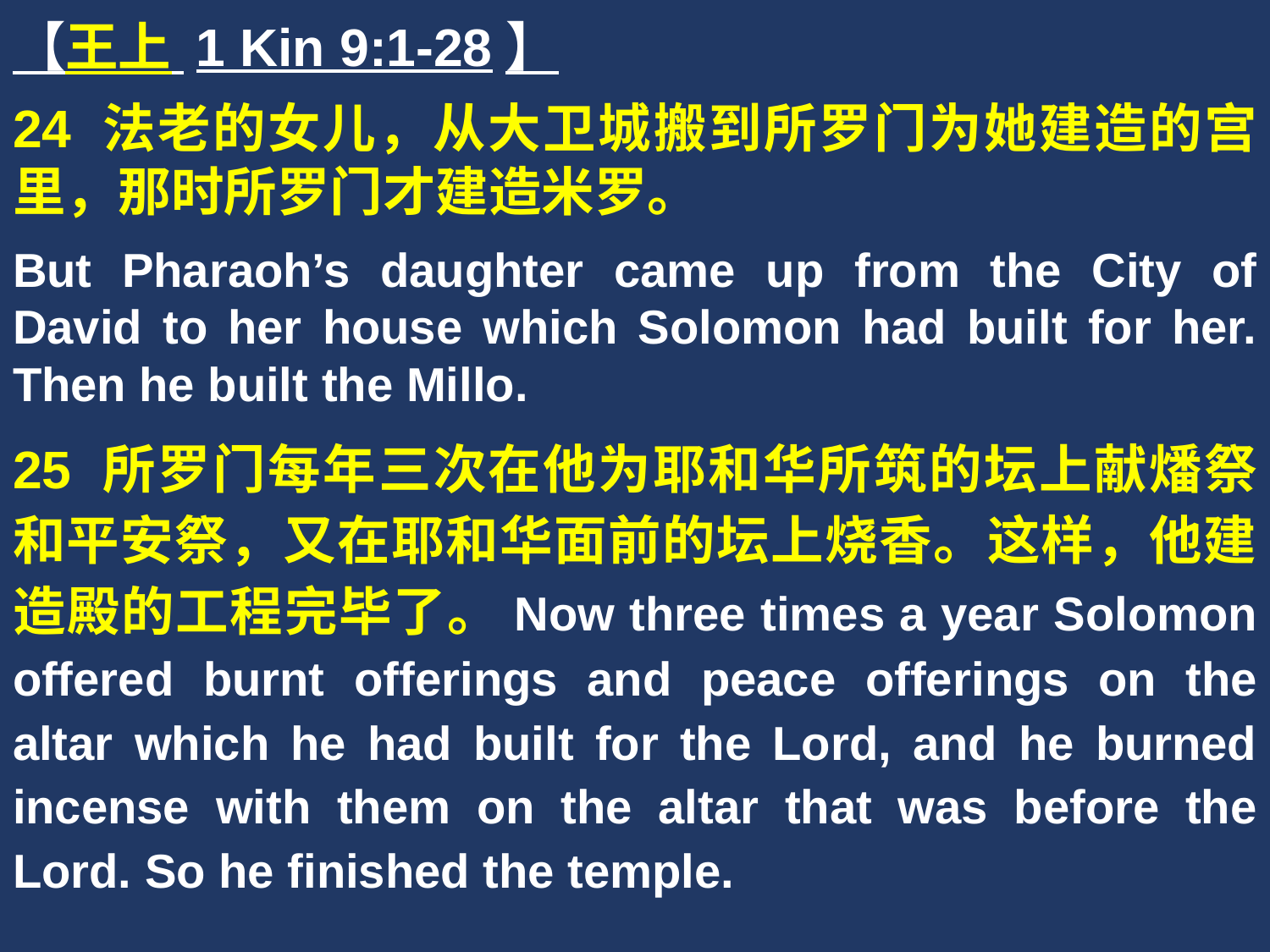

【王上 1 Kin 9:1-28】
24 法老的女儿，从大卫城搬到所罗门为她建造的宫里，那时所罗门才建造米罗。
But Pharaoh’s daughter came up from the City of David to her house which Solomon had built for her. Then he built the Millo.
25 所罗门每年三次在他为耶和华所筑的坛上献燔祭和平安祭，又在耶和华面前的坛上烧香。这样，他建造殿的工程完毕了。Now three times a year Solomon offered burnt offerings and peace offerings on the altar which he had built for the Lord, and he burned incense with them on the altar that was before the Lord. So he finished the temple.